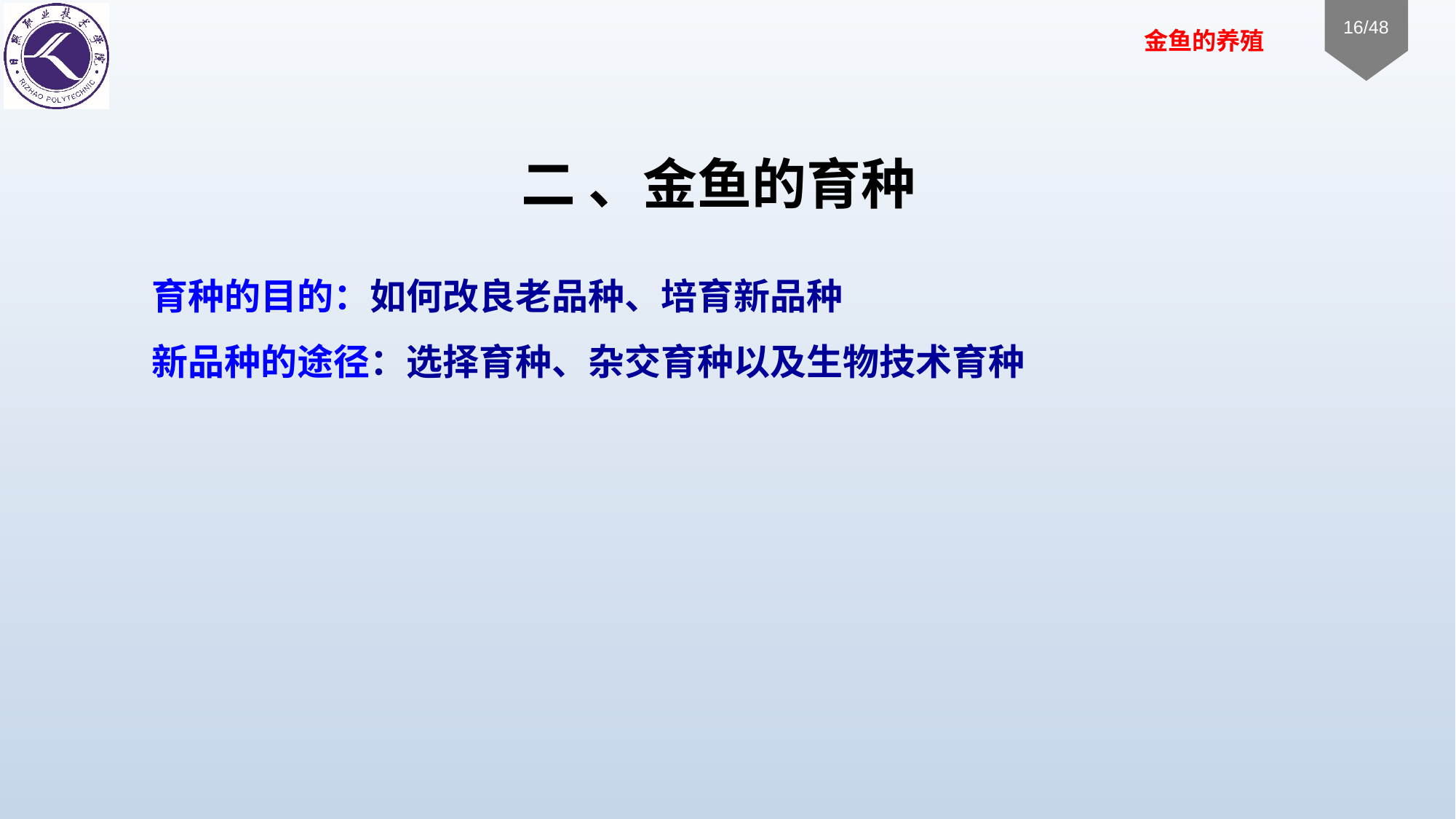

# 二 、金鱼的育种
    育种的目的：如何改良老品种、培育新品种
    新品种的途径：选择育种、杂交育种以及生物技术育种